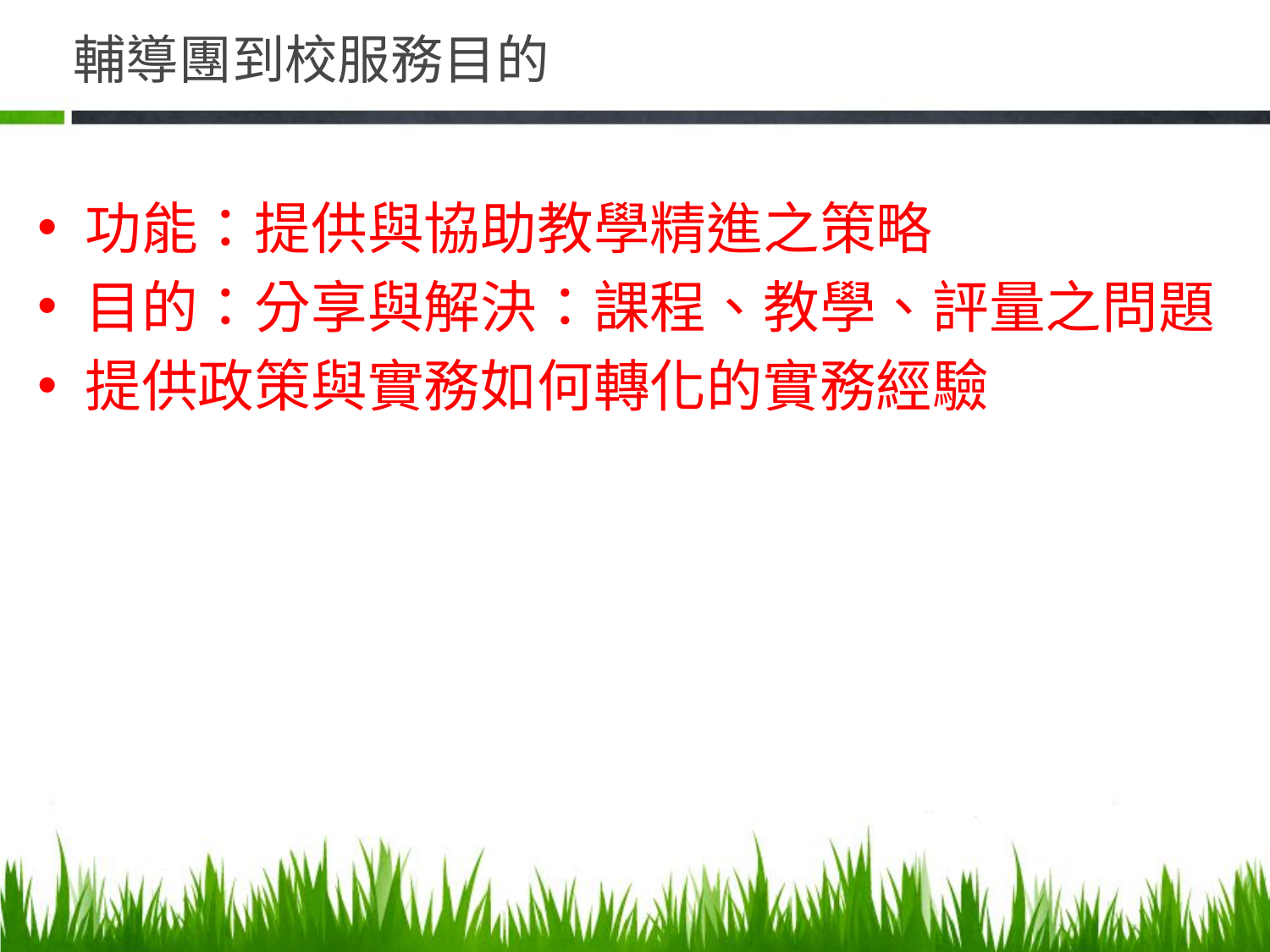

# 輔導團到校服務目的
功能：提供與協助教學精進之策略
目的：分享與解決：課程、教學、評量之問題
提供政策與實務如何轉化的實務經驗